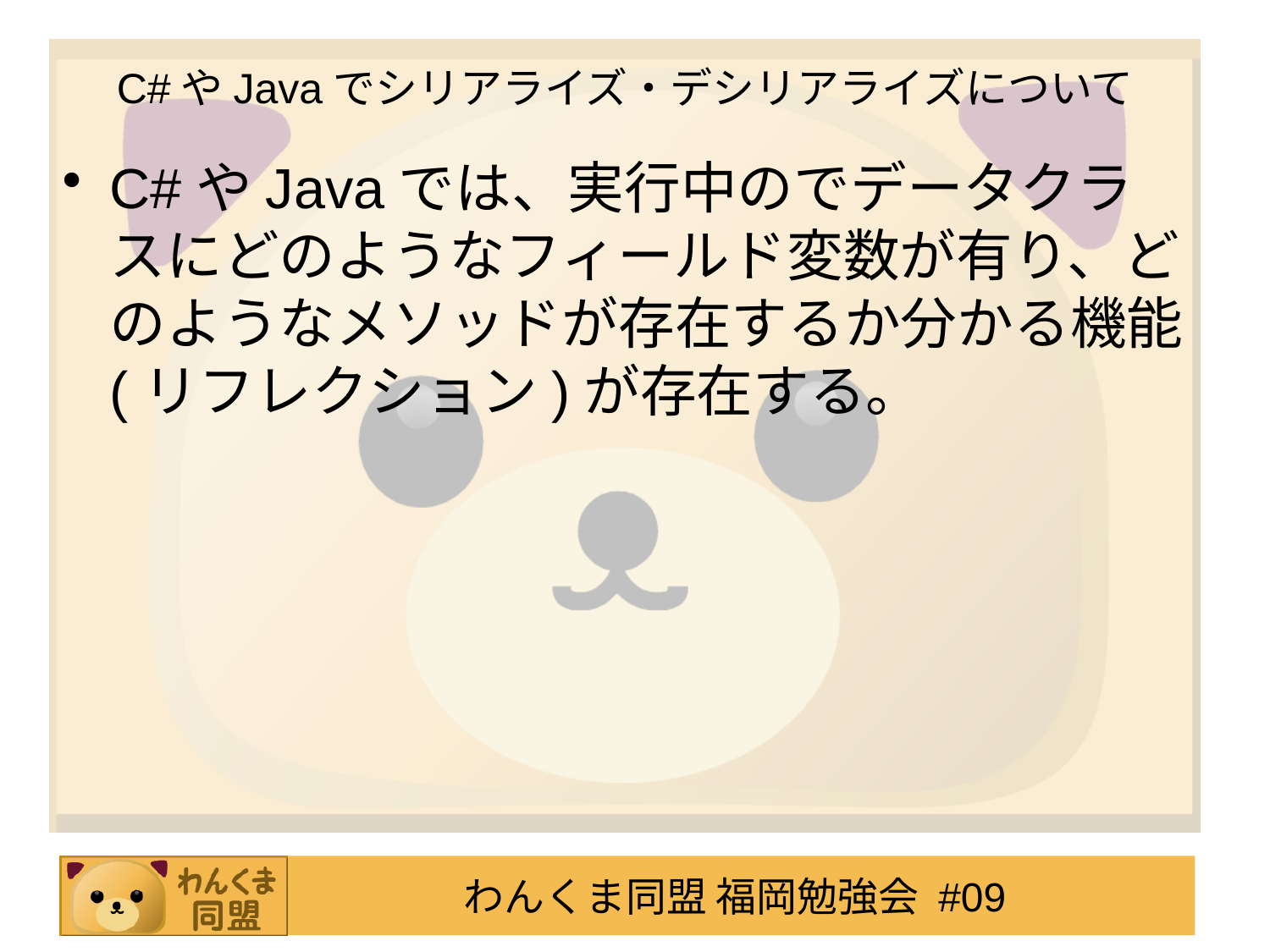

# C#やJavaでシリアライズ・デシリアライズについて
C#やJavaでは、実行中のでデータクラスにどのようなフィールド変数が有り、どのようなメソッドが存在するか分かる機能(リフレクション)が存在する。